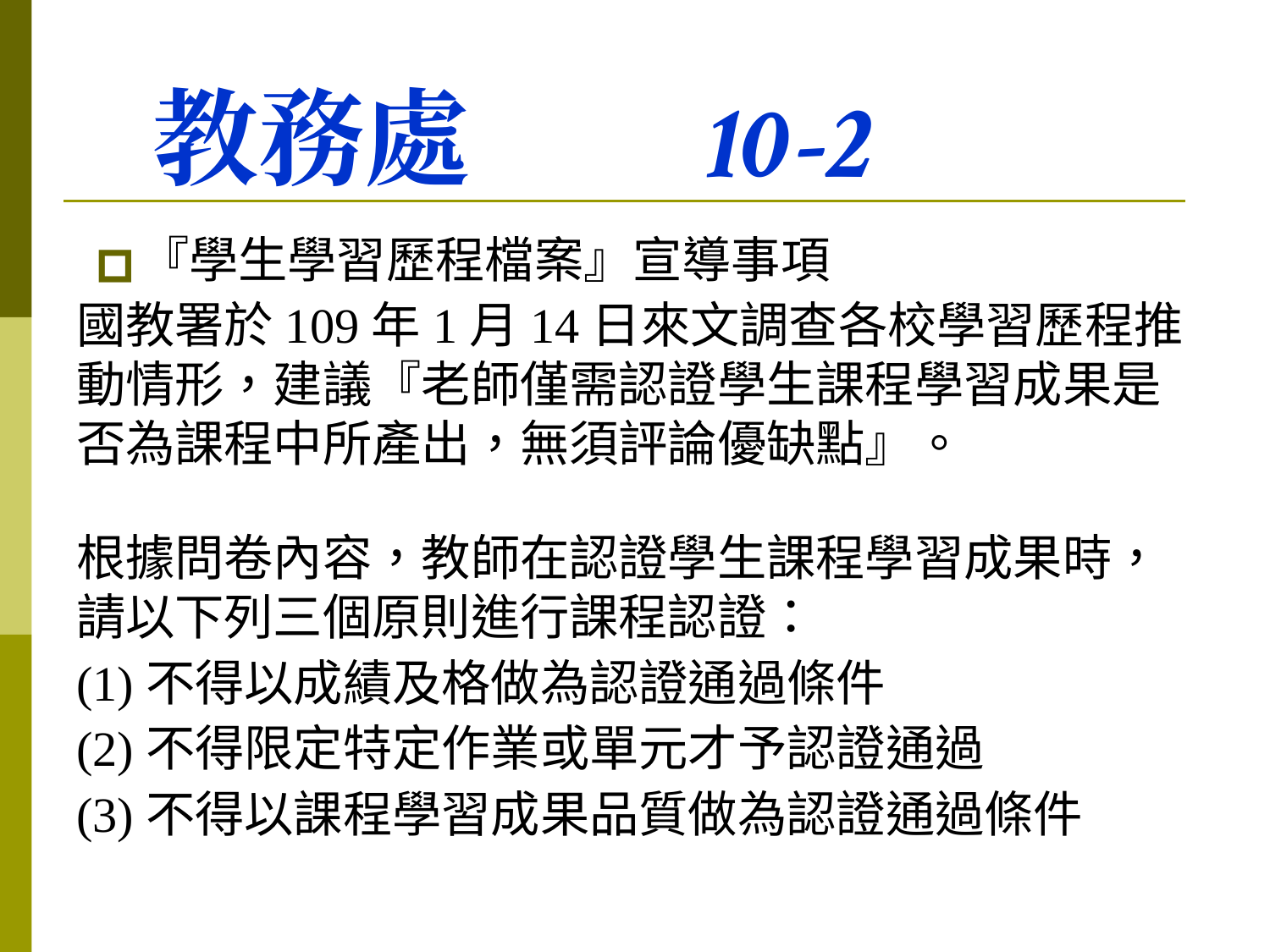

# 教務處           10-2
『學生學習歷程檔案』宣導事項
國教署於109年1月14日來文調查各校學習歷程推動情形，建議『老師僅需認證學生課程學習成果是否為課程中所產出，無須評論優缺點』。

根據問卷內容，教師在認證學生課程學習成果時，請以下列三個原則進行課程認證：
(1)不得以成績及格做為認證通過條件
(2)不得限定特定作業或單元才予認證通過
(3)不得以課程學習成果品質做為認證通過條件